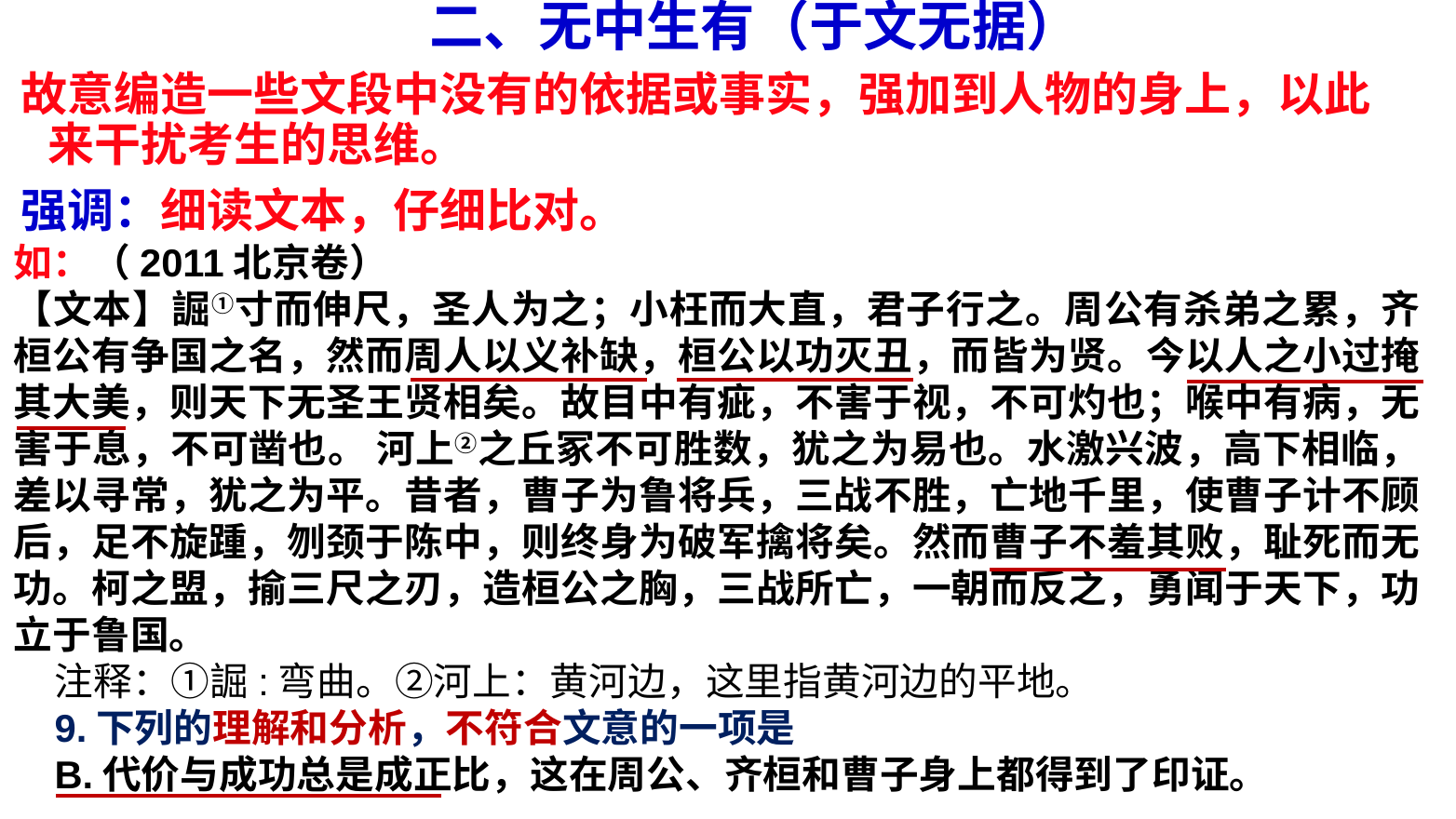

二、无中生有（于文无据）
故意编造一些文段中没有的依据或事实，强加到人物的身上，以此来干扰考生的思维。
强调：细读文本，仔细比对。
如：（2011北京卷）
【文本】誳①寸而伸尺，圣人为之；小枉而大直，君子行之。周公有杀弟之累，齐桓公有争国之名，然而周人以义补缺，桓公以功灭丑，而皆为贤。今以人之小过掩其大美，则天下无圣王贤相矣。故目中有疵，不害于视，不可灼也；喉中有病，无害于息，不可凿也。 河上②之丘冢不可胜数，犹之为易也。水激兴波，高下相临，差以寻常，犹之为平。昔者，曹子为鲁将兵，三战不胜，亡地千里，使曹子计不顾后，足不旋踵，刎颈于陈中，则终身为破军擒将矣。然而曹子不羞其败，耻死而无功。柯之盟，揄三尺之刃，造桓公之胸，三战所亡，一朝而反之，勇闻于天下，功立于鲁国。
注释：①誳:弯曲。②河上：黄河边，这里指黄河边的平地。
9.下列的理解和分析，不符合文意的一项是
B.代价与成功总是成正比，这在周公、齐桓和曹子身上都得到了印证。